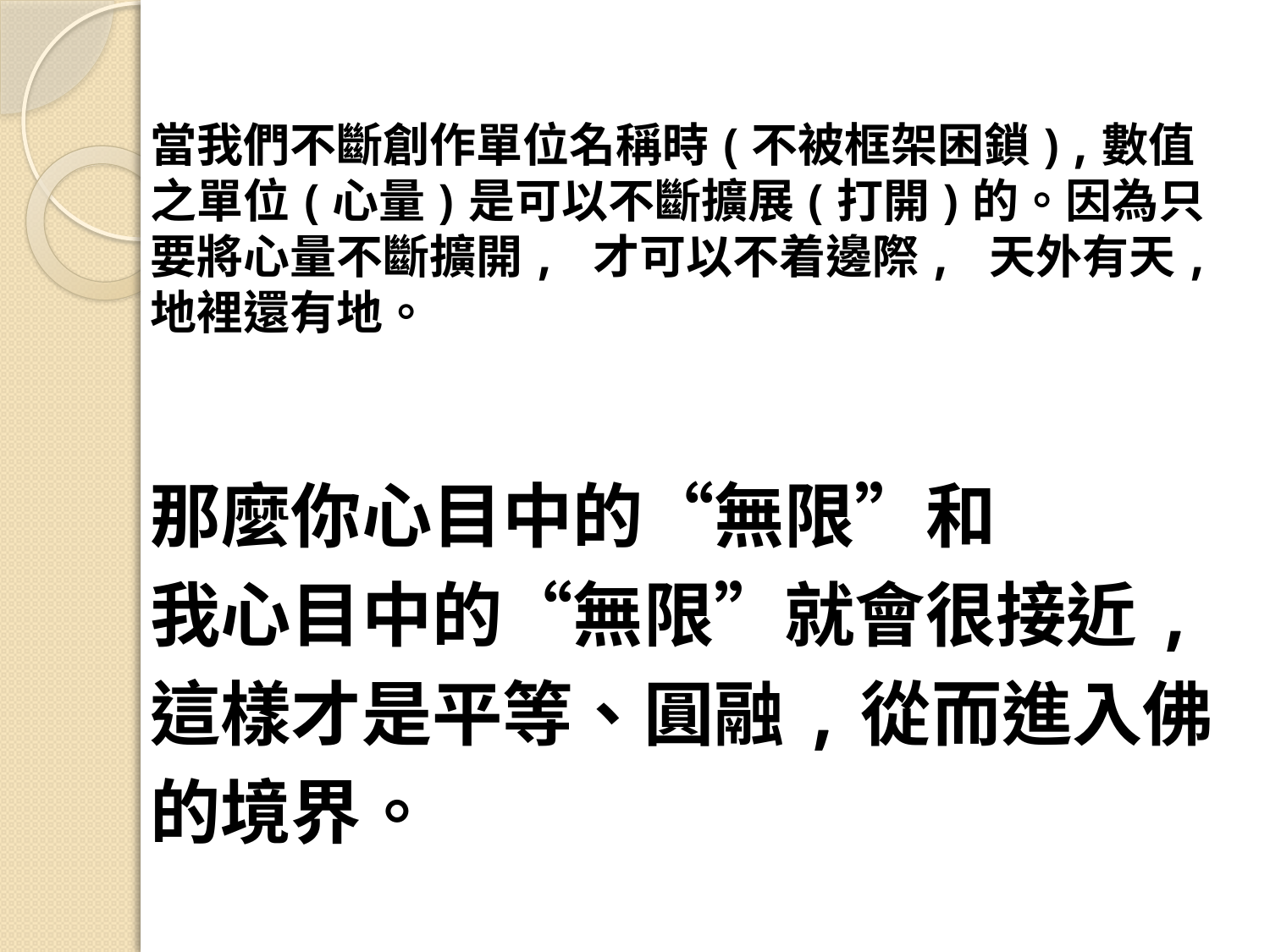

# 當我們不斷創作單位名稱時(不被框架困鎖),數值之單位(心量)是可以不斷擴展(打開)的。因為只要將心量不斷擴開, 才可以不着邊際, 天外有天, 地裡還有地。
那麼你心目中的“無限”和
我心目中的“無限”就會很接近,
這樣才是平等、圓融,從而進入佛
的境界。